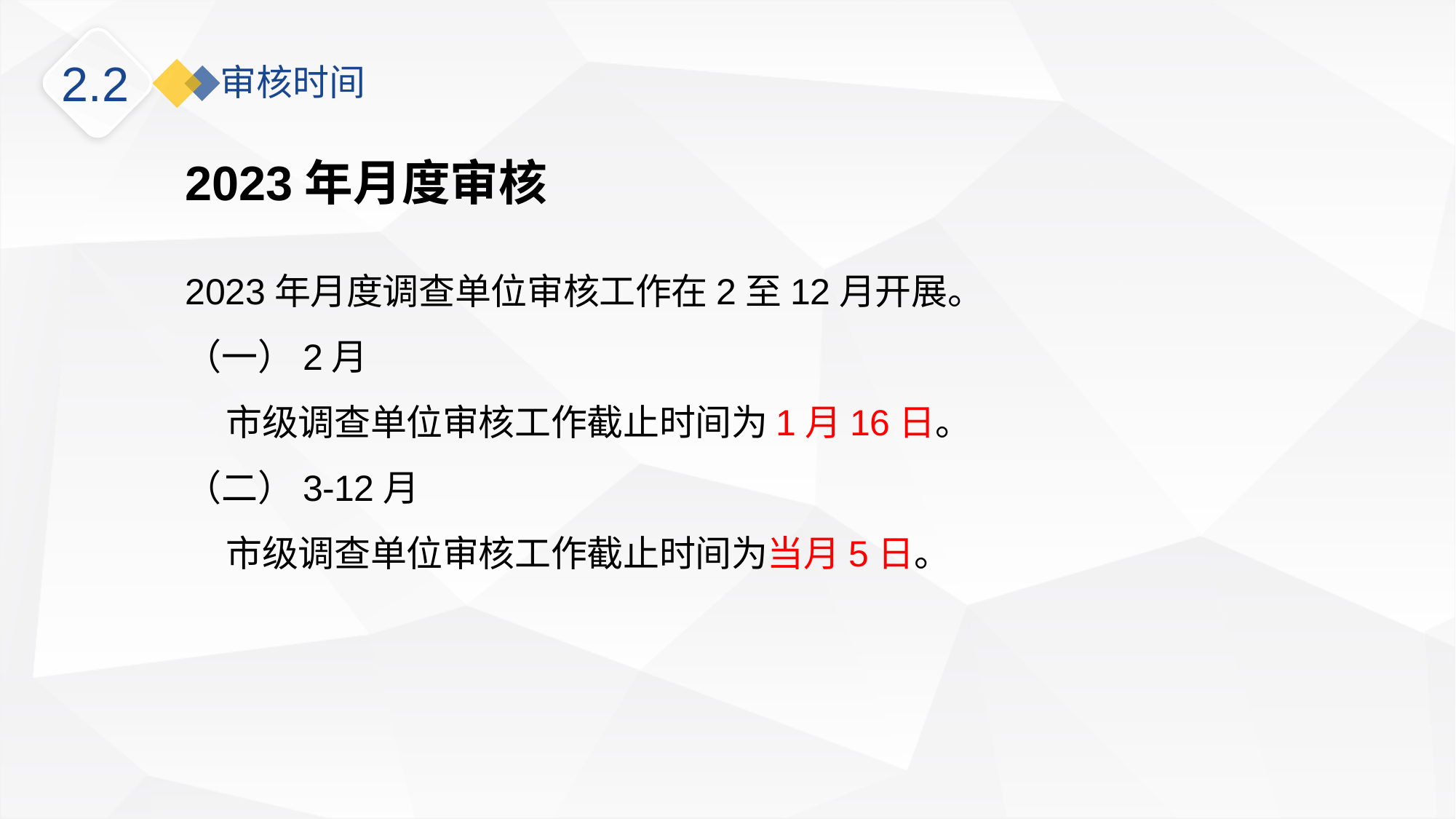

2.2
审核时间

2023年月度审核
2023年月度调查单位审核工作在2至12月开展。
（一）2月
    市级调查单位审核工作截止时间为1月16日。
（二）3-12月
    市级调查单位审核工作截止时间为当月5日。

13